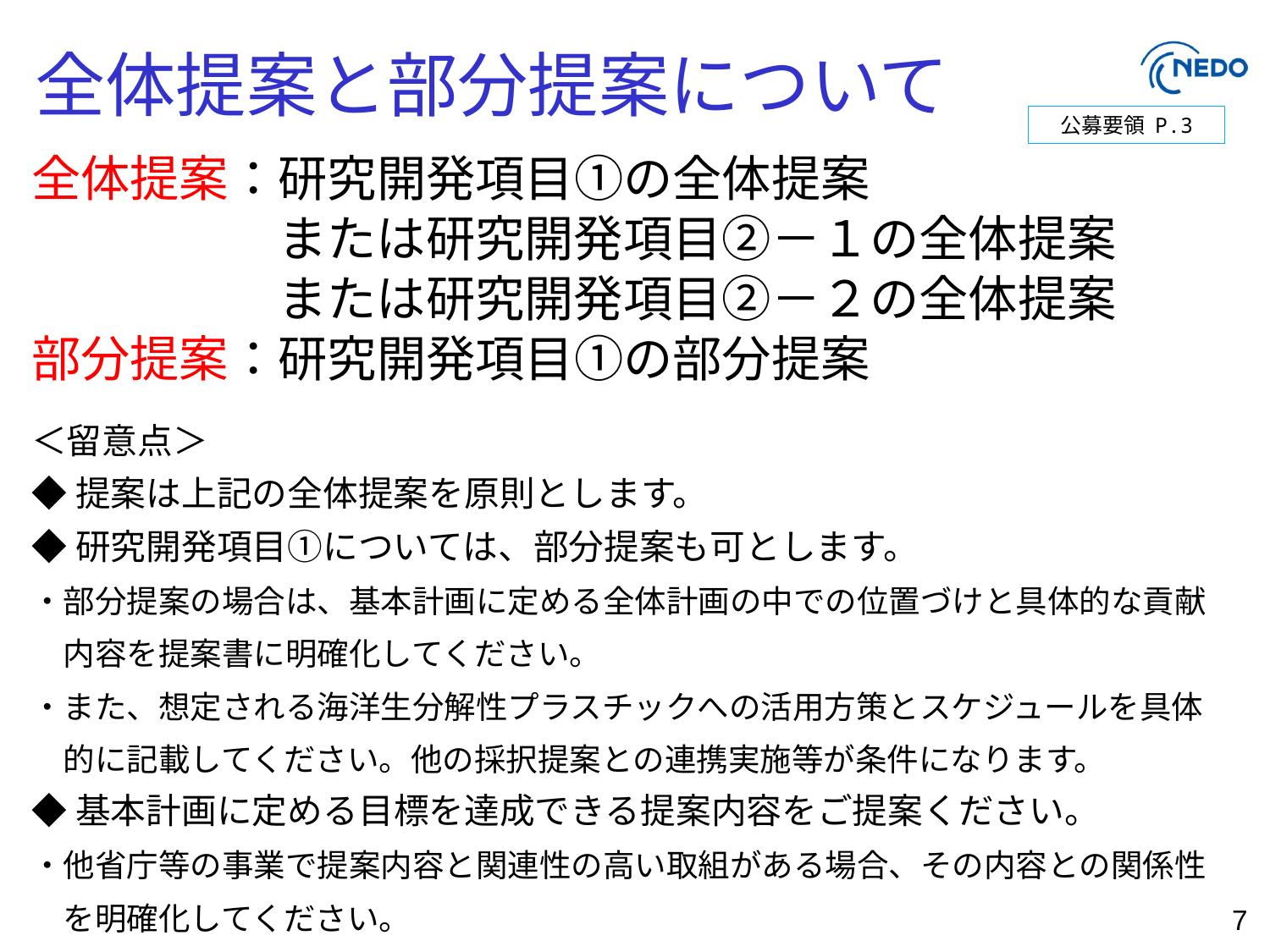

# 全体提案と部分提案について
公募要領 P.3
全体提案：研究開発項目①の全体提案
　　　　　または研究開発項目②－１の全体提案
　　　　　または研究開発項目②－２の全体提案
部分提案：研究開発項目①の部分提案
＜留意点＞
◆提案は上記の全体提案を原則とします。
◆研究開発項目①については、部分提案も可とします。
・部分提案の場合は、基本計画に定める全体計画の中での位置づけと具体的な貢献
　内容を提案書に明確化してください。
・また、想定される海洋生分解性プラスチックへの活用方策とスケジュールを具体
　的に記載してください。他の採択提案との連携実施等が条件になります。
◆基本計画に定める目標を達成できる提案内容をご提案ください。
・他省庁等の事業で提案内容と関連性の高い取組がある場合、その内容との関係性
　を明確化してください。

7